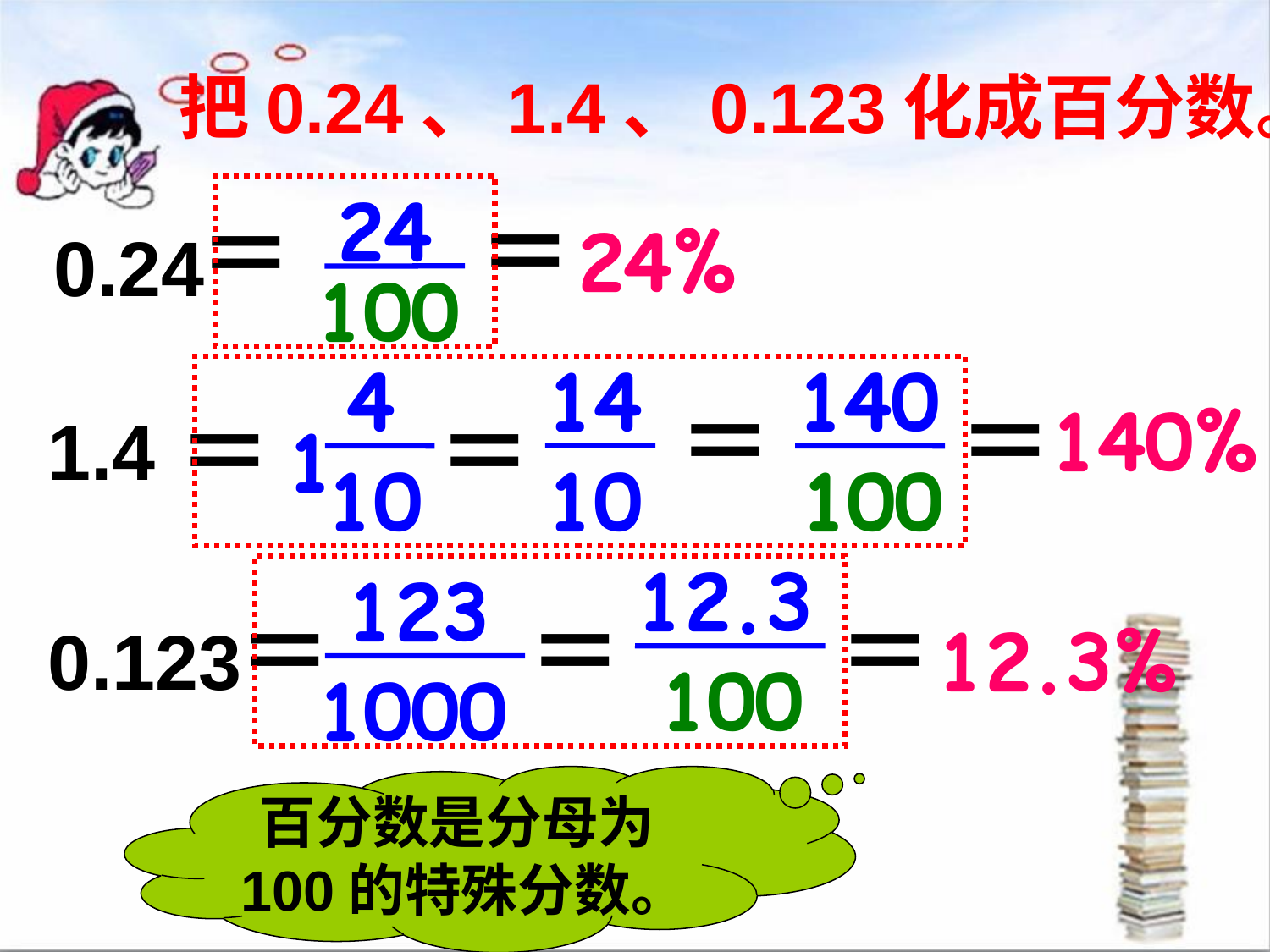

把0.24、1.4、0.123化成百分数。

24
100

＝
＝
24%
0.24
4
1
10

14
10

140
 100

＝
＝
＝
＝
140%
1.4
12.3
 100

123
1000

＝
＝
＝
0.123
12.3%
百分数是分母为100的特殊分数。